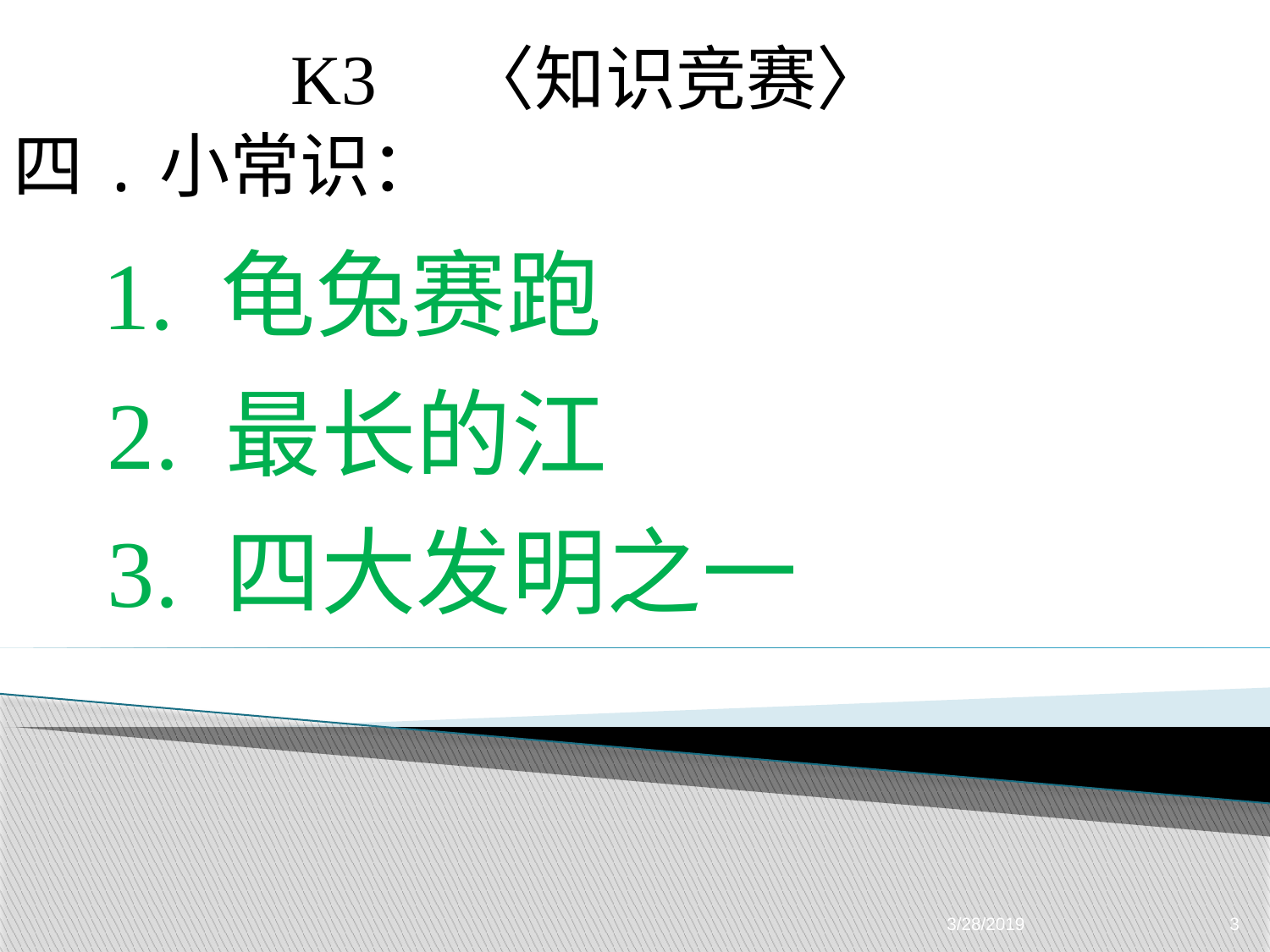

K3    〈知识竞赛〉
四.小常识：
1. 龟兔赛跑
2. 最长的江
3. 四大发明之一
3/28/2019
3